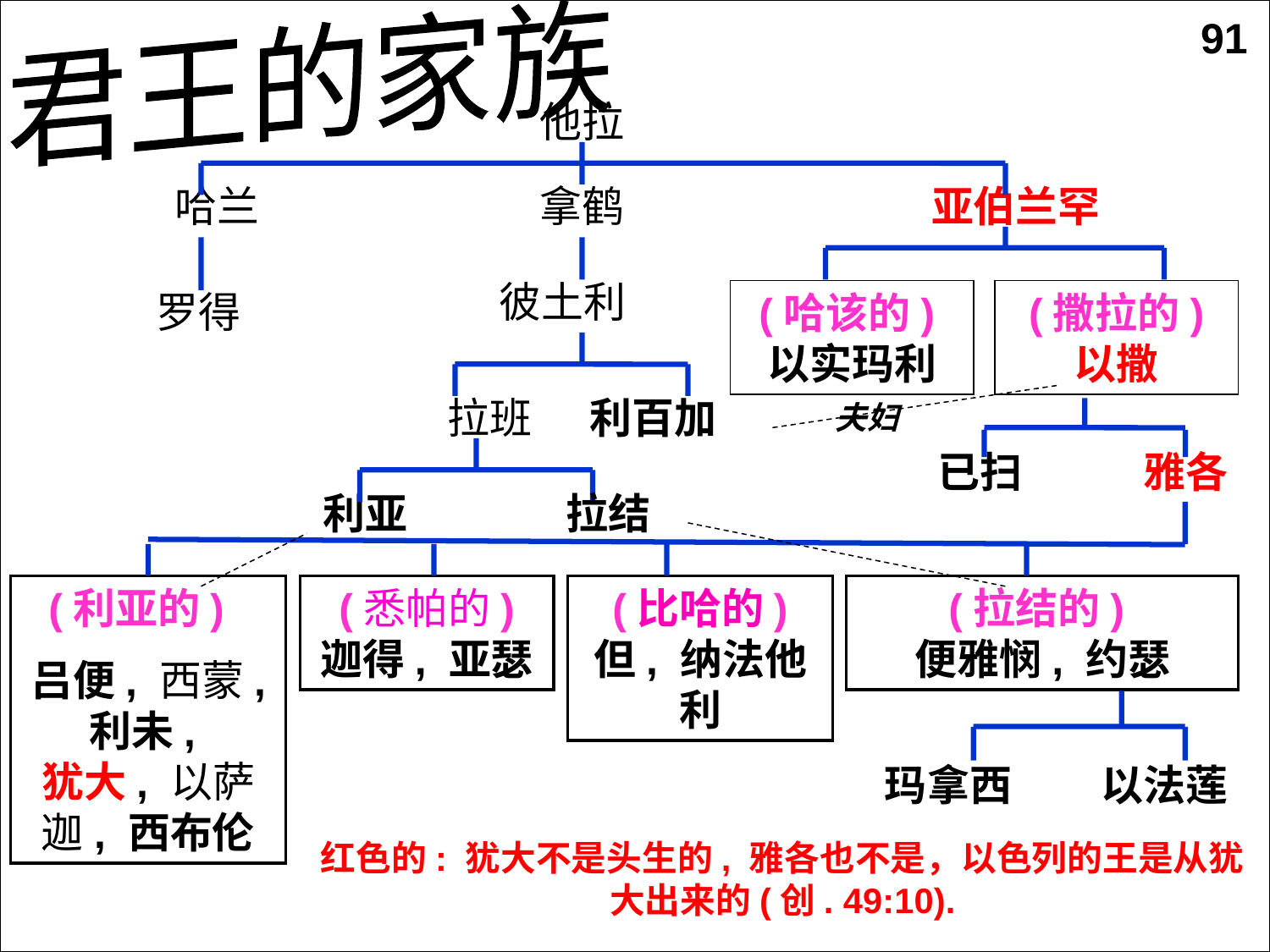

摩西五经的家谱
君王的家族
91
他拉

哈兰
拿鹤
亚伯兰罕

彼土利

罗得
(哈该的)以实玛利
(撒拉的) 以撒

拉班      利百加

夫妇

已扫
雅各

利亚
拉结

(利亚的)
吕便, 西蒙, 利未,
犹大, 以萨迦, 西布伦
(悉帕的) 迦得, 亚瑟
(比哈的) 但, 纳法他利
(拉结的)
便雅悯, 约瑟

玛拿西
以法莲
红色的: 犹大不是头生的, 雅各也不是，以色列的王是从犹大出来的(创. 49:10).